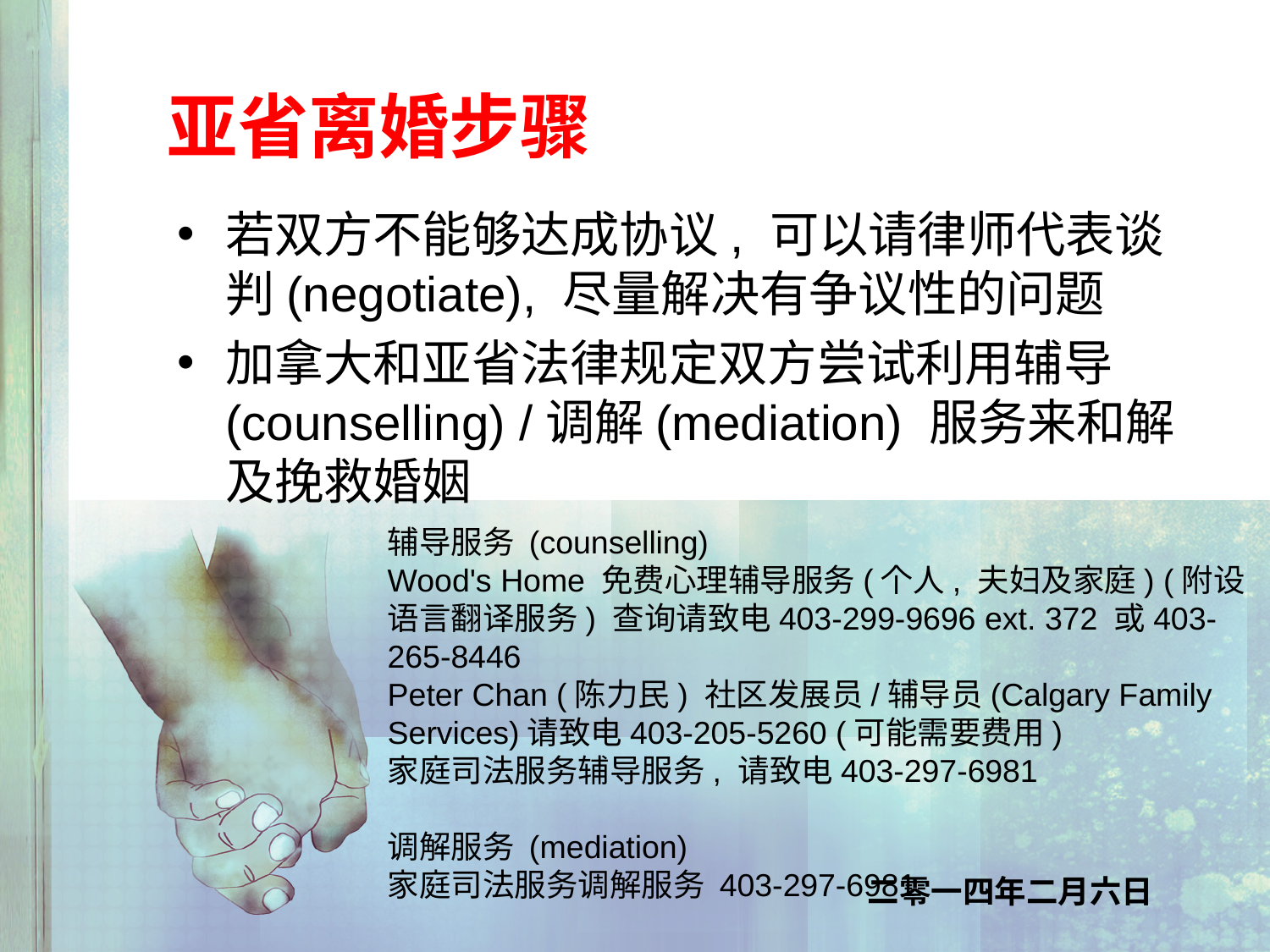

亚省离婚步骤

若双方不能够达成协议, 可以请律师代表谈判(negotiate), 尽量解决有争议性的问题
加拿大和亚省法律规定双方尝试利用辅导(counselling) /调解(mediation) 服务来和解及挽救婚姻
辅导服务 (counselling)
Wood's Home 免费心理辅导服务(个人, 夫妇及家庭) (附设语言翻译服务) 查询请致电403-299-9696 ext. 372 或403-265-8446
Peter Chan (陈力民) 社区发展员/辅导员(Calgary Family Services)请致电403-205-5260 (可能需要费用)
家庭司法服务辅导服务, 请致电403-297-6981

调解服务 (mediation)
家庭司法服务调解服务 403-297-6981
二零一四年二月六日